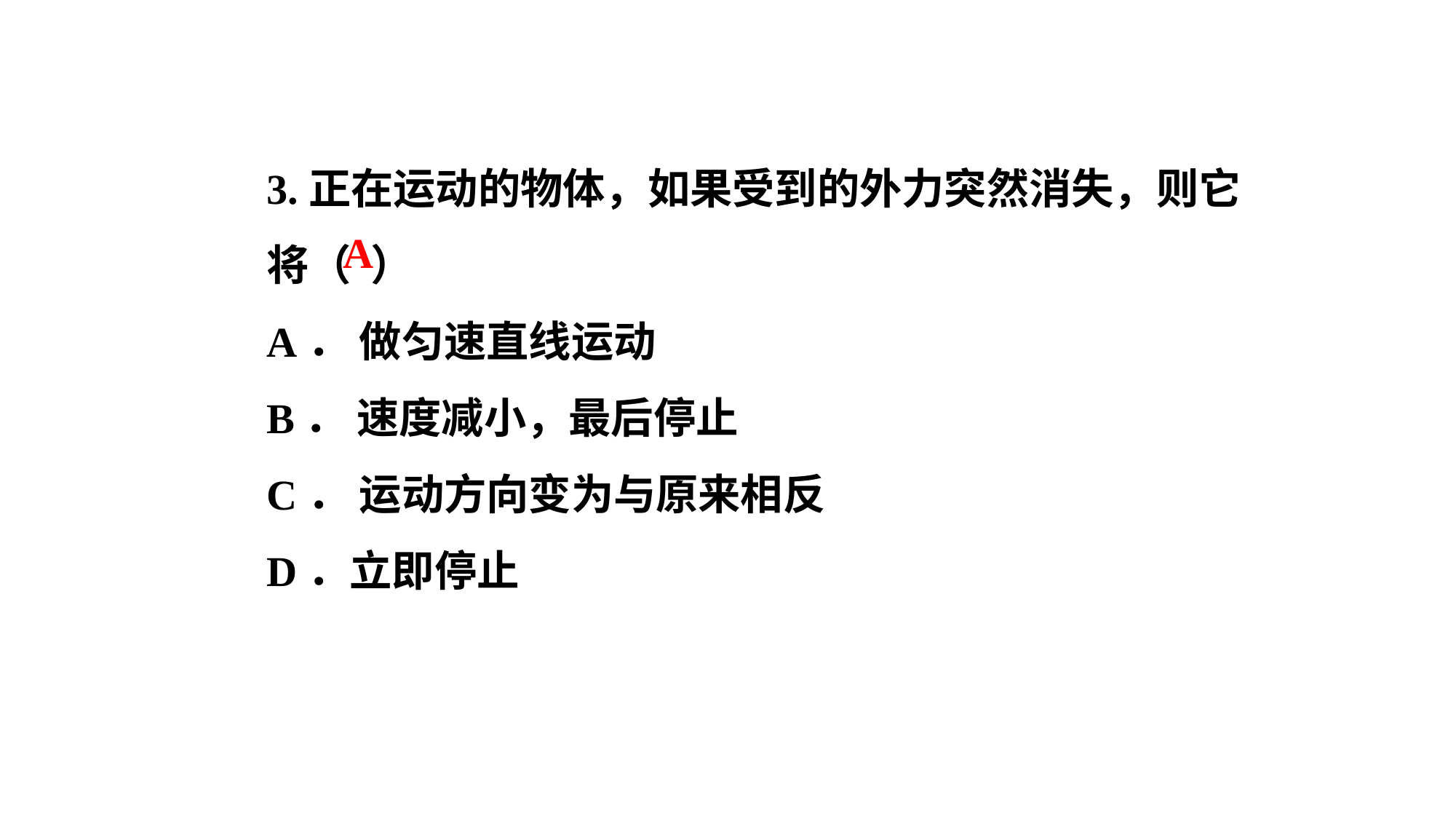

3.正在运动的物体，如果受到的外力突然消失，则它将（  ）
A． 做匀速直线运动
B． 速度减小，最后停止
C． 运动方向变为与原来相反
D．立即停止
A